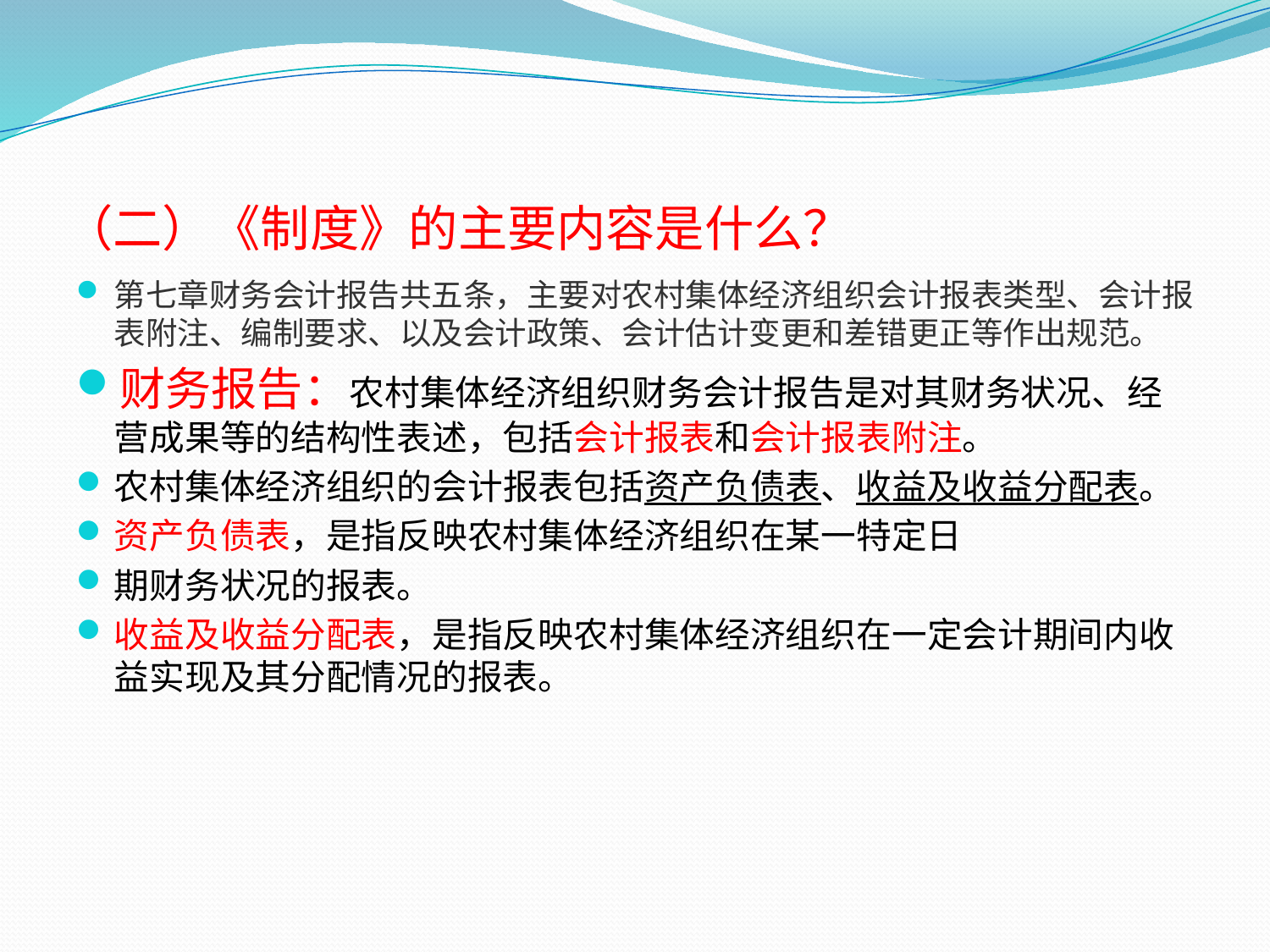

# （二）《制度》的主要内容是什么？
第七章财务会计报告共五条，主要对农村集体经济组织会计报表类型、会计报表附注、编制要求、以及会计政策、会计估计变更和差错更正等作出规范。
财务报告：农村集体经济组织财务会计报告是对其财务状况、经营成果等的结构性表述，包括会计报表和会计报表附注。
农村集体经济组织的会计报表包括资产负债表、收益及收益分配表。
资产负债表，是指反映农村集体经济组织在某一特定日
期财务状况的报表。
收益及收益分配表，是指反映农村集体经济组织在一定会计期间内收益实现及其分配情况的报表。